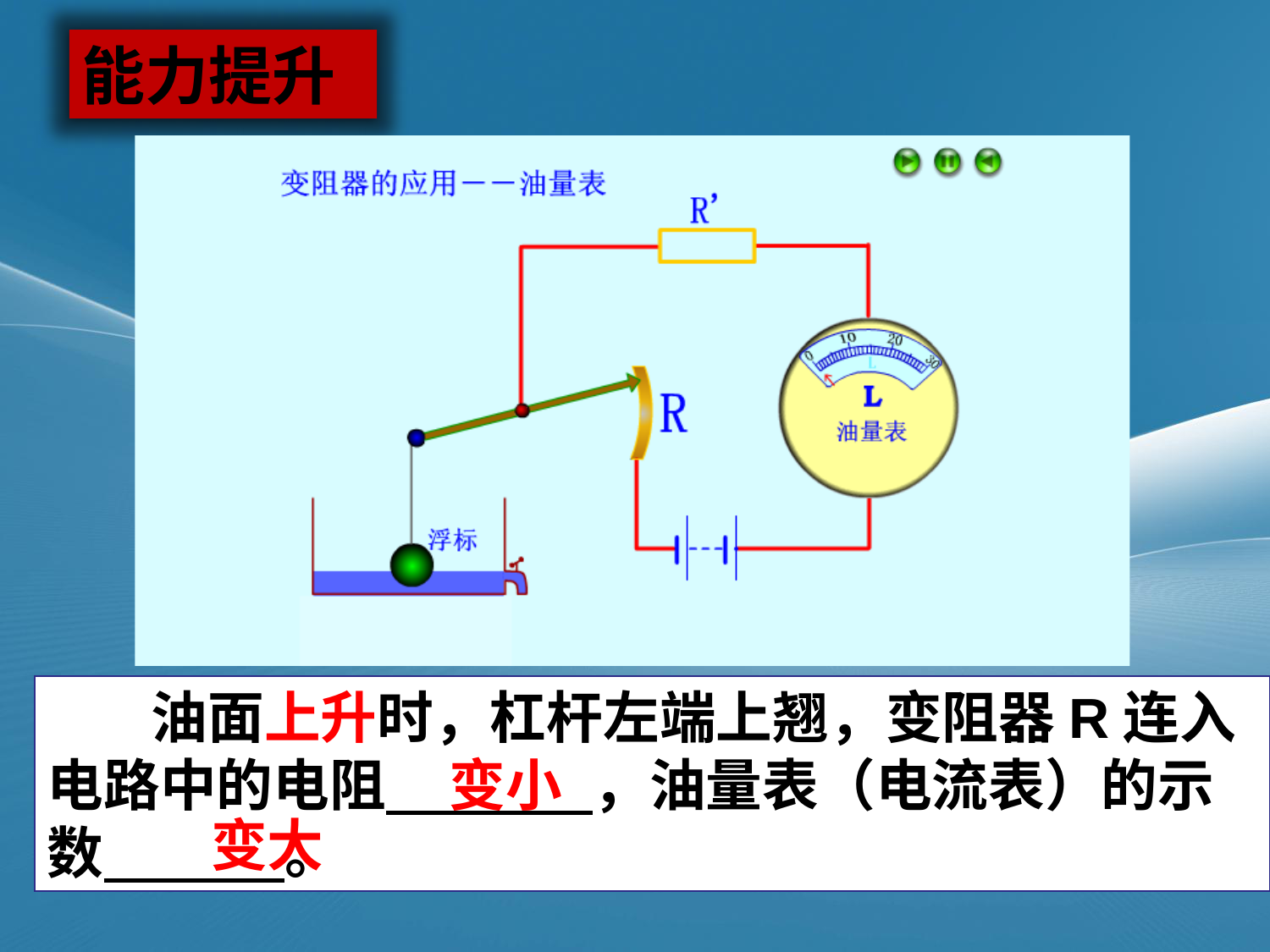

能力提升
       油面上升时，杠杆左端上翘，变阻器R连入电路中的电阻                ，油量表（电流表）的示数              。
变小
变大